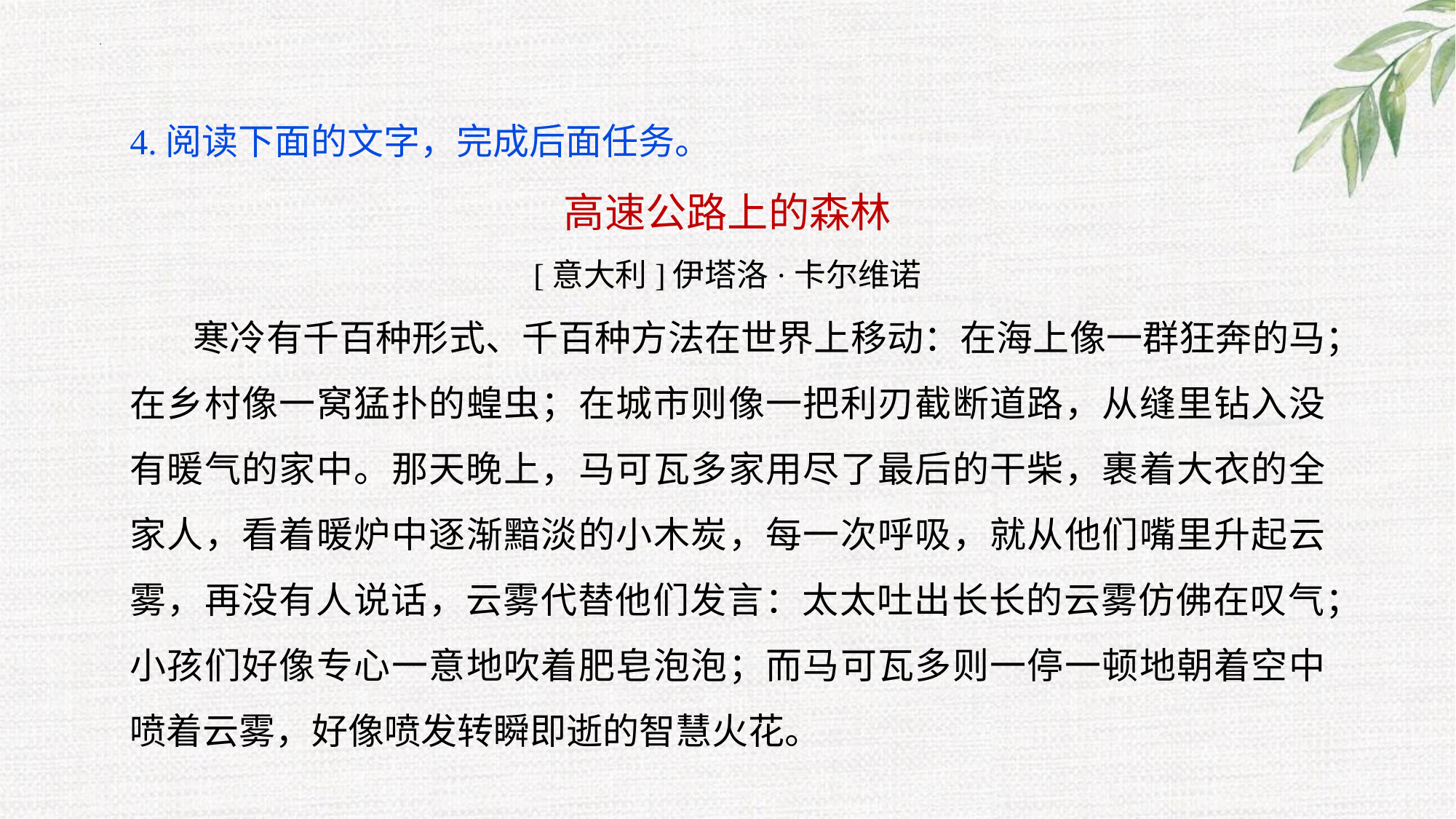

4.阅读下面的文字，完成后面任务。
高速公路上的森林
[意大利]伊塔洛·卡尔维诺
寒冷有千百种形式、千百种方法在世界上移动：在海上像一群狂奔的马；在乡村像一窝猛扑的蝗虫；在城市则像一把利刃截断道路，从缝里钻入没有暖气的家中。那天晚上，马可瓦多家用尽了最后的干柴，裹着大衣的全家人，看着暖炉中逐渐黯淡的小木炭，每一次呼吸，就从他们嘴里升起云雾，再没有人说话，云雾代替他们发言：太太吐出长长的云雾仿佛在叹气；小孩们好像专心一意地吹着肥皂泡泡；而马可瓦多则一停一顿地朝着空中喷着云雾，好像喷发转瞬即逝的智慧火花。